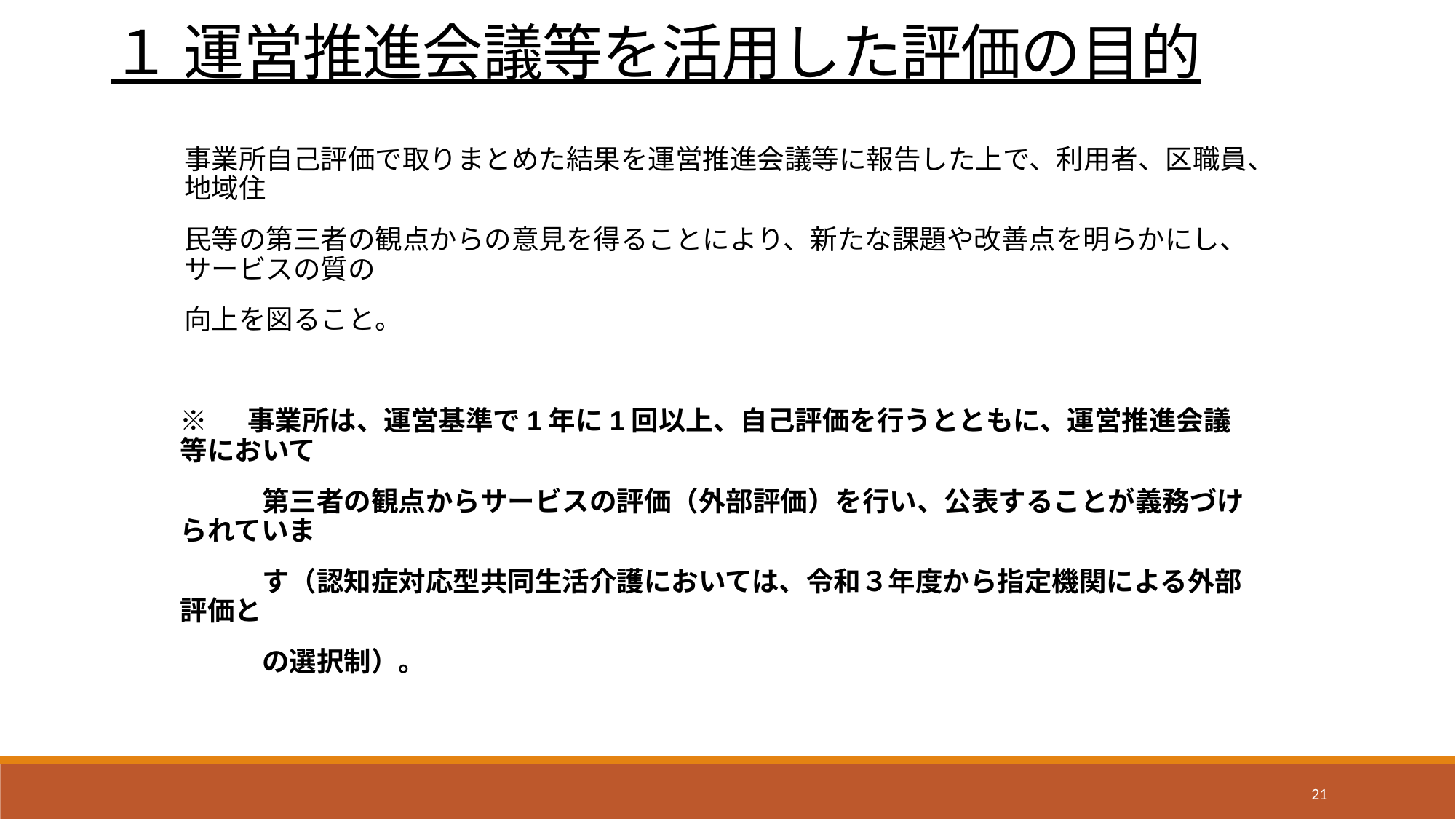

１ 運営推進会議等を活用した評価の目的
事業所自己評価で取りまとめた結果を運営推進会議等に報告した上で、利用者、区職員、地域住
民等の第三者の観点からの意見を得ることにより、新たな課題や改善点を明らかにし、サービスの質の
向上を図ること。

※　 事業所は、運営基準で1年に1回以上、自己評価を行うとともに、運営推進会議等において
　　　第三者の観点からサービスの評価（外部評価）を行い、公表することが義務づけられていま
　　　す（認知症対応型共同生活介護においては、令和３年度から指定機関による外部評価と
　　　の選択制）。
21